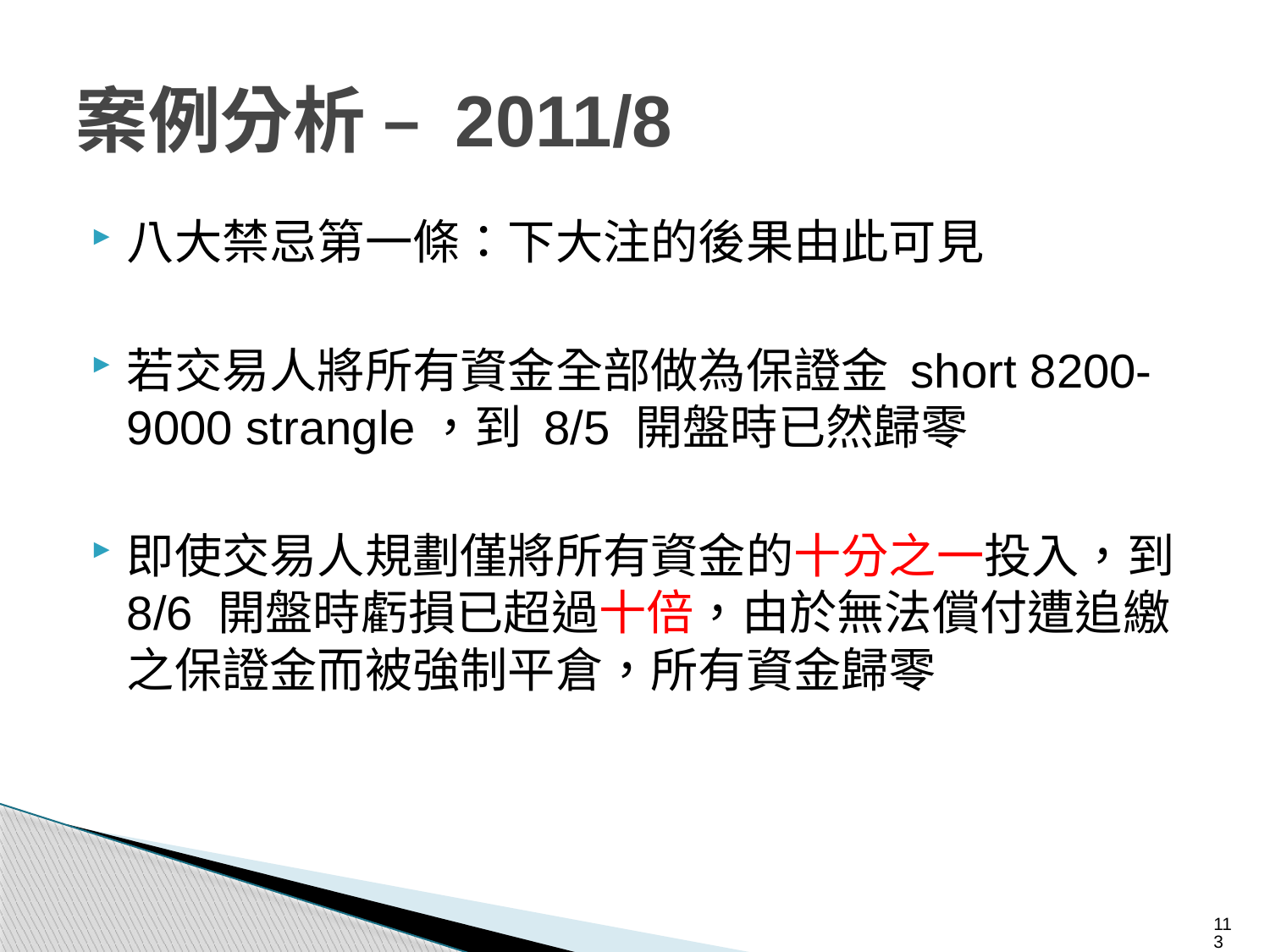

# 案例分析 – 2011/8
八大禁忌第一條：下大注的後果由此可見

若交易人將所有資金全部做為保證金 short 8200-9000 strangle，到 8/5 開盤時已然歸零

即使交易人規劃僅將所有資金的十分之一投入，到 8/6 開盤時虧損已超過十倍，由於無法償付遭追繳之保證金而被強制平倉，所有資金歸零

113